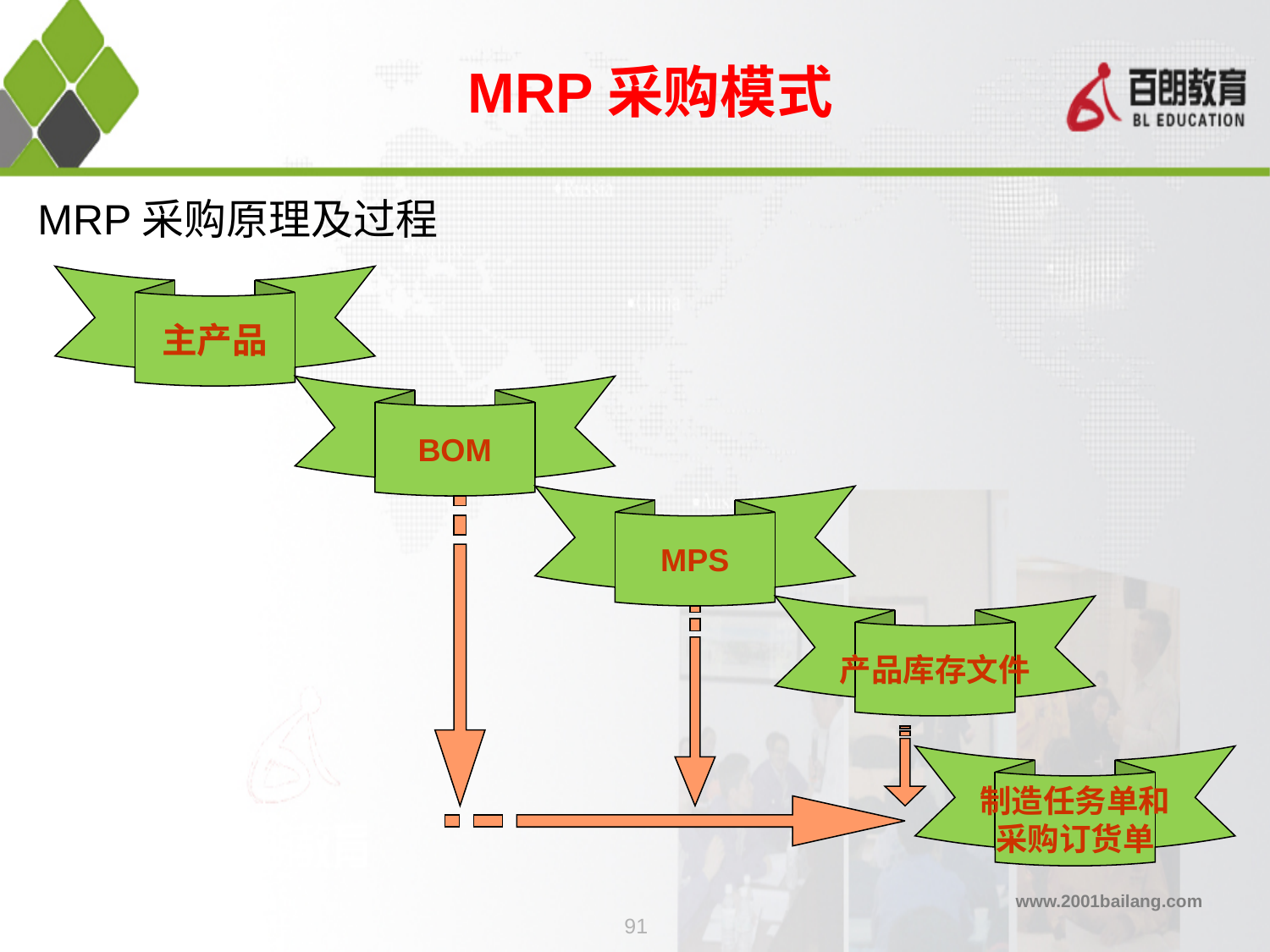

MRP采购模式
MRP采购原理及过程
主产品
BOM
MPS
产品库存文件

制造任务单和
采购订货单

91